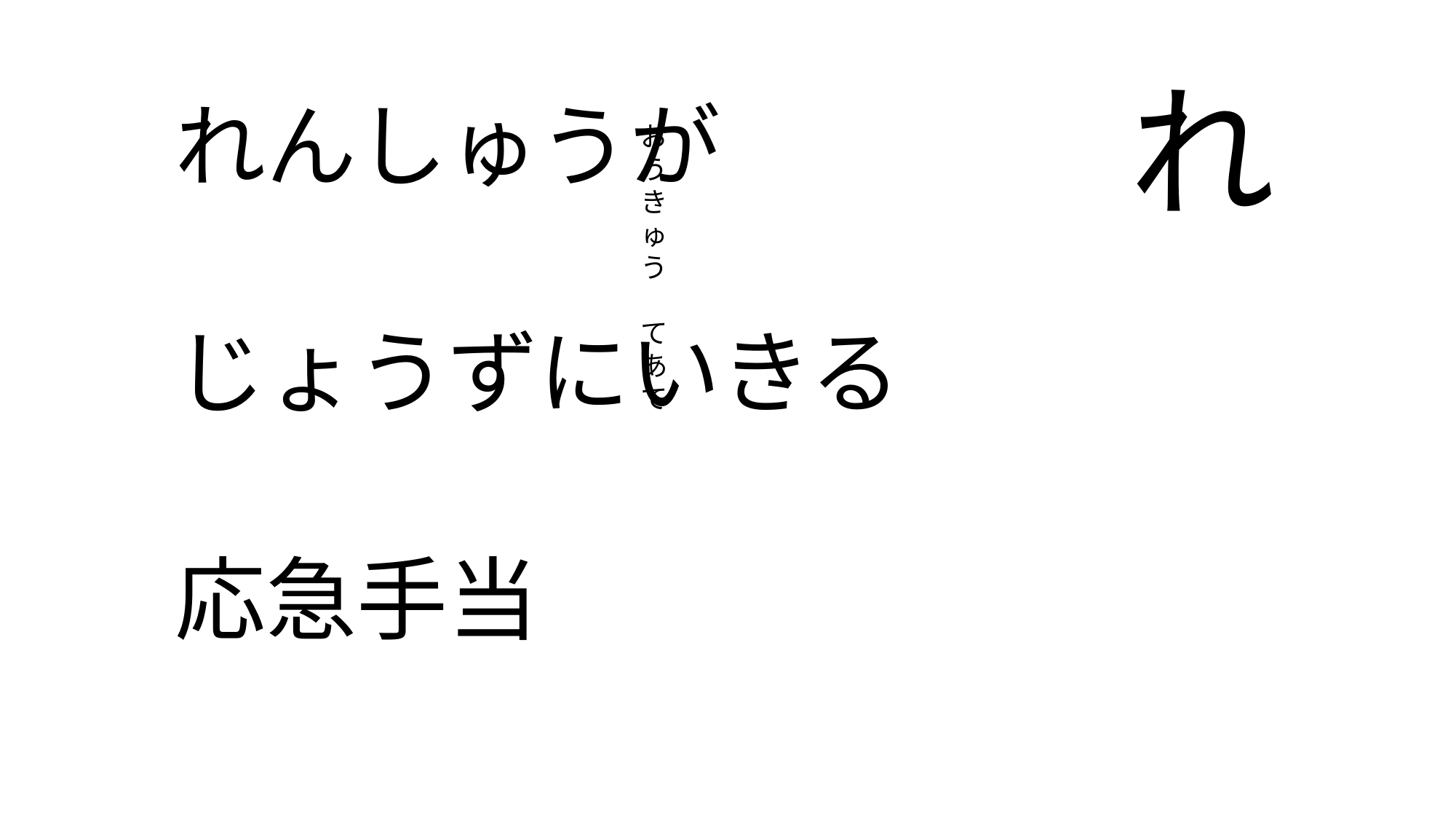

# れ
れんしゅうが

じょうずにいきる

応急手当

おうき
ゅ
う

てあて